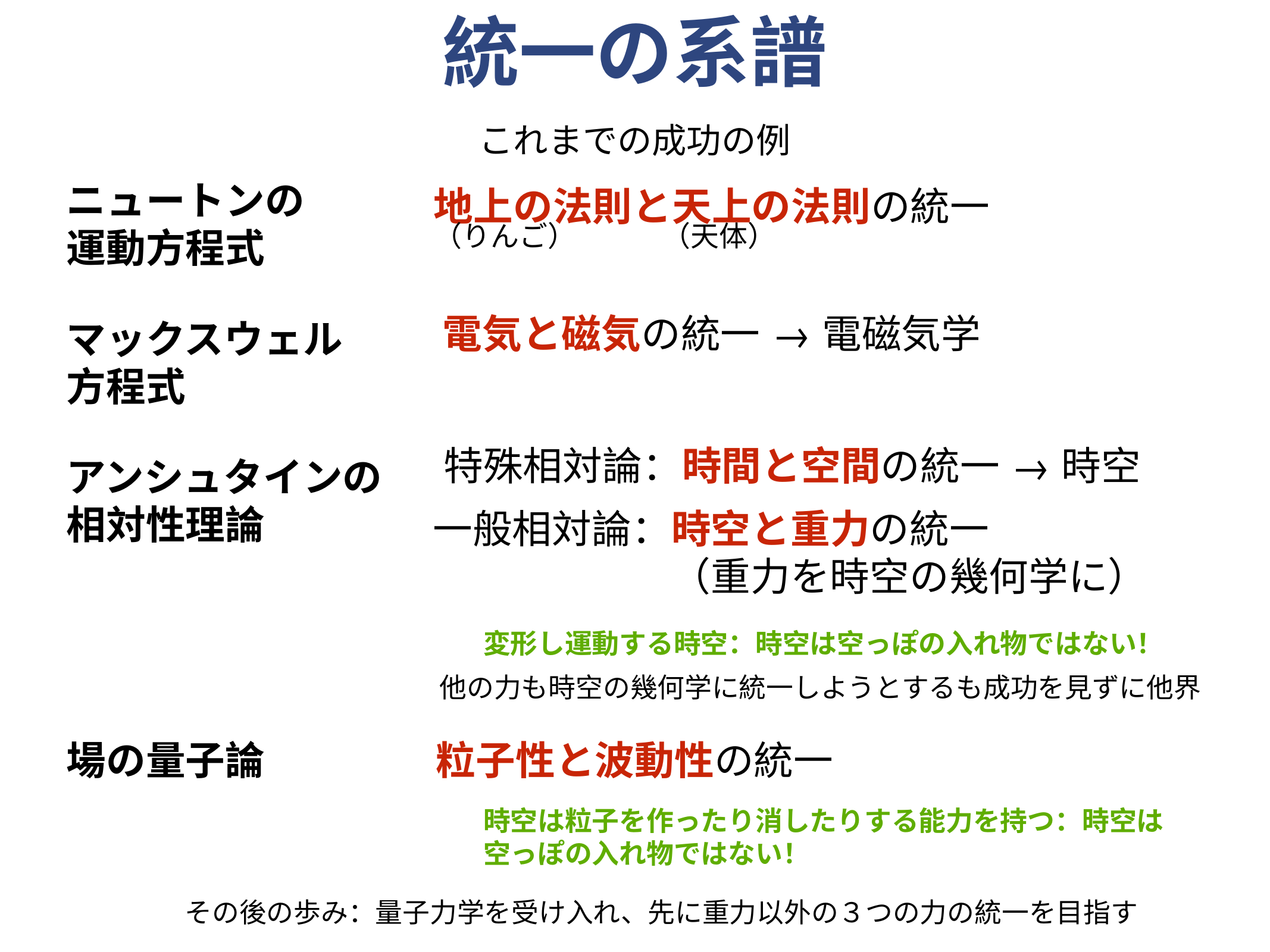

統一の系譜
これまでの成功の例
ニュートンの
運動方程式
地上の法則と天上の法則の統一
（りんご）　　　（天体）
電気と磁気の統一 → 電磁気学
マックスウェル
方程式
特殊相対論：時間と空間の統一 → 時空
アンシュタインの
相対性理論
一般相対論：時空と重力の統一
　　　　　　（重力を時空の幾何学に）
変形し運動する時空：時空は空っぽの入れ物ではない！
他の力も時空の幾何学に統一しようとするも成功を見ずに他界
場の量子論
粒子性と波動性の統一
時空は粒子を作ったり消したりする能力を持つ：時空は空っぽの入れ物ではない！
その後の歩み：量子力学を受け入れ、先に重力以外の３つの力の統一を目指す
3